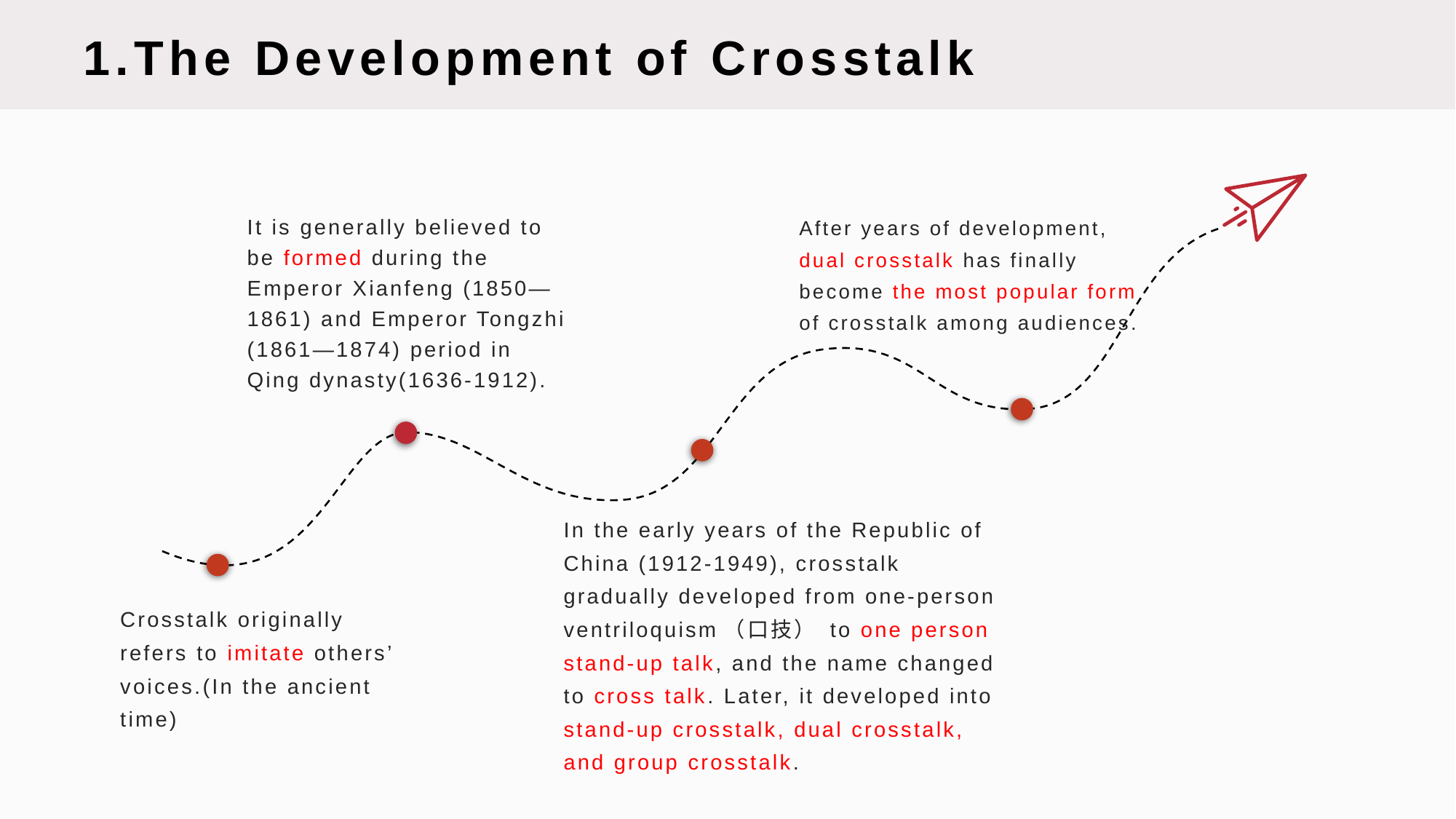

1.The Development of Crosstalk

It is generally believed to be formed during the Emperor Xianfeng (1850—1861) and Emperor Tongzhi (1861—1874) period in Qing dynasty(1636-1912).
After years of development, dual crosstalk has finally become the most popular form of crosstalk among audiences.

In the early years of the Republic of China (1912-1949), crosstalk gradually developed from one-person ventriloquism（口技） to one person stand-up talk, and the name changed to cross talk. Later, it developed into stand-up crosstalk, dual crosstalk, and group crosstalk.

Crosstalk originally refers to imitate others’ voices.(In the ancient time)